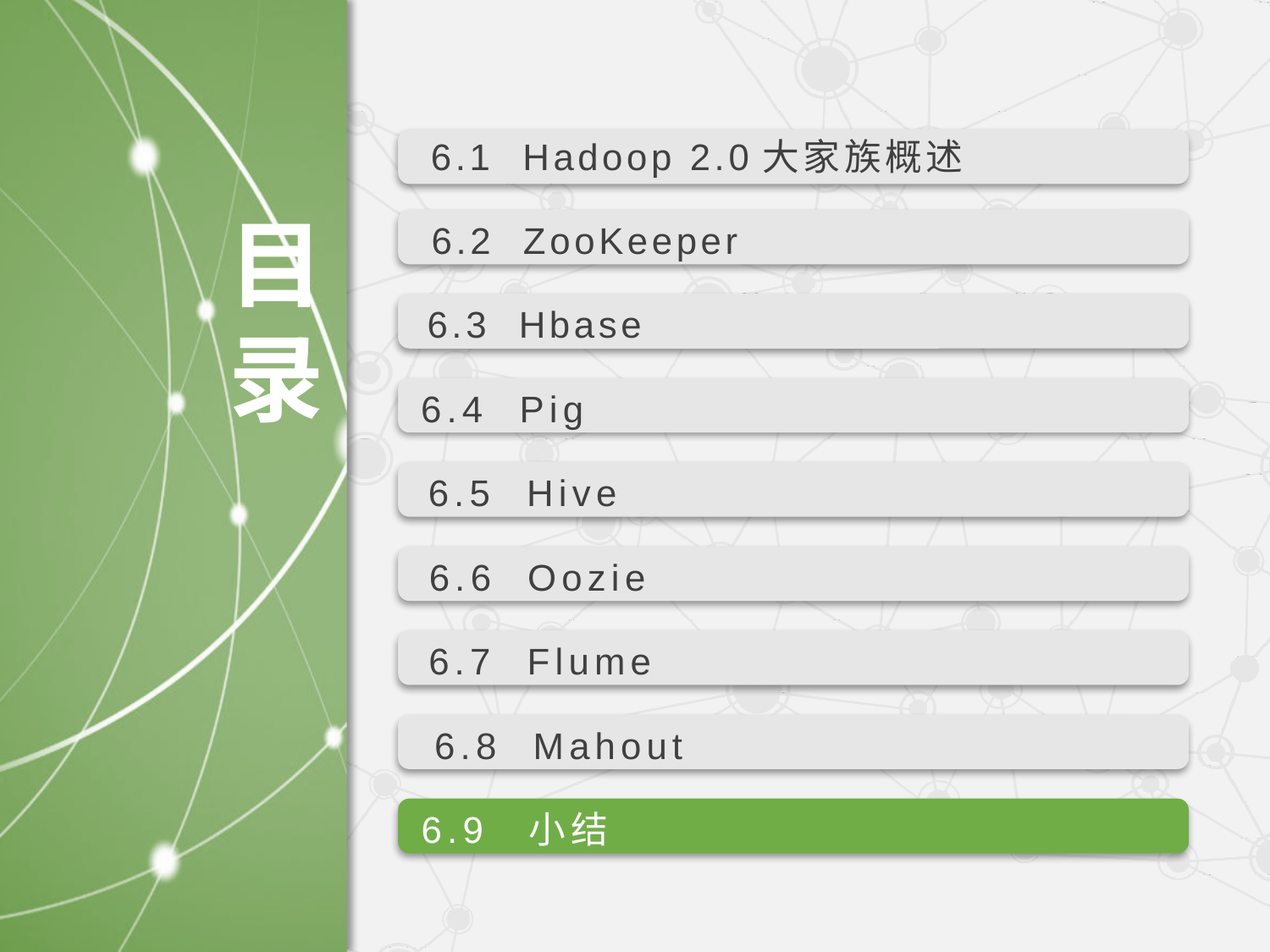

6.1  Hadoop 2.0大家族概述

6.2  ZooKeeper

6.3  Hbase

6.4  Pig

6.5  Hive

6.6  Oozie

6.7  Flume

6.8  Mahout

6.9  小结